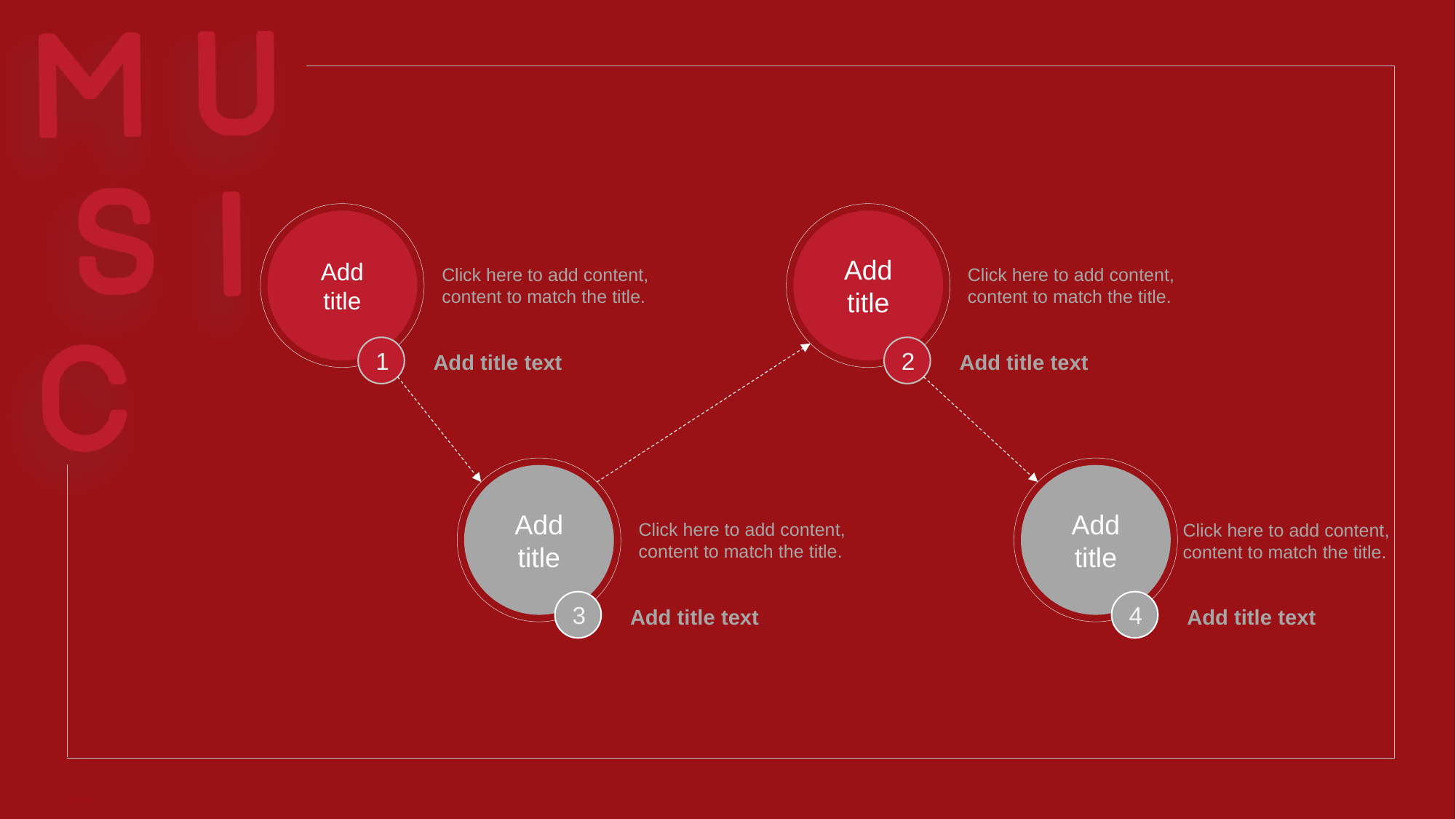

Add
title

Add
title
Click here to add content, content to match the title.
Click here to add content, content to match the title.
1
2
Add title text
Add title text

Add
title

Add
title
Click here to add content, content to match the title.
Click here to add content, content to match the title.
3
4
Add title text
Add title text
行业PPT模板http://www.1ppt.com/hangye/